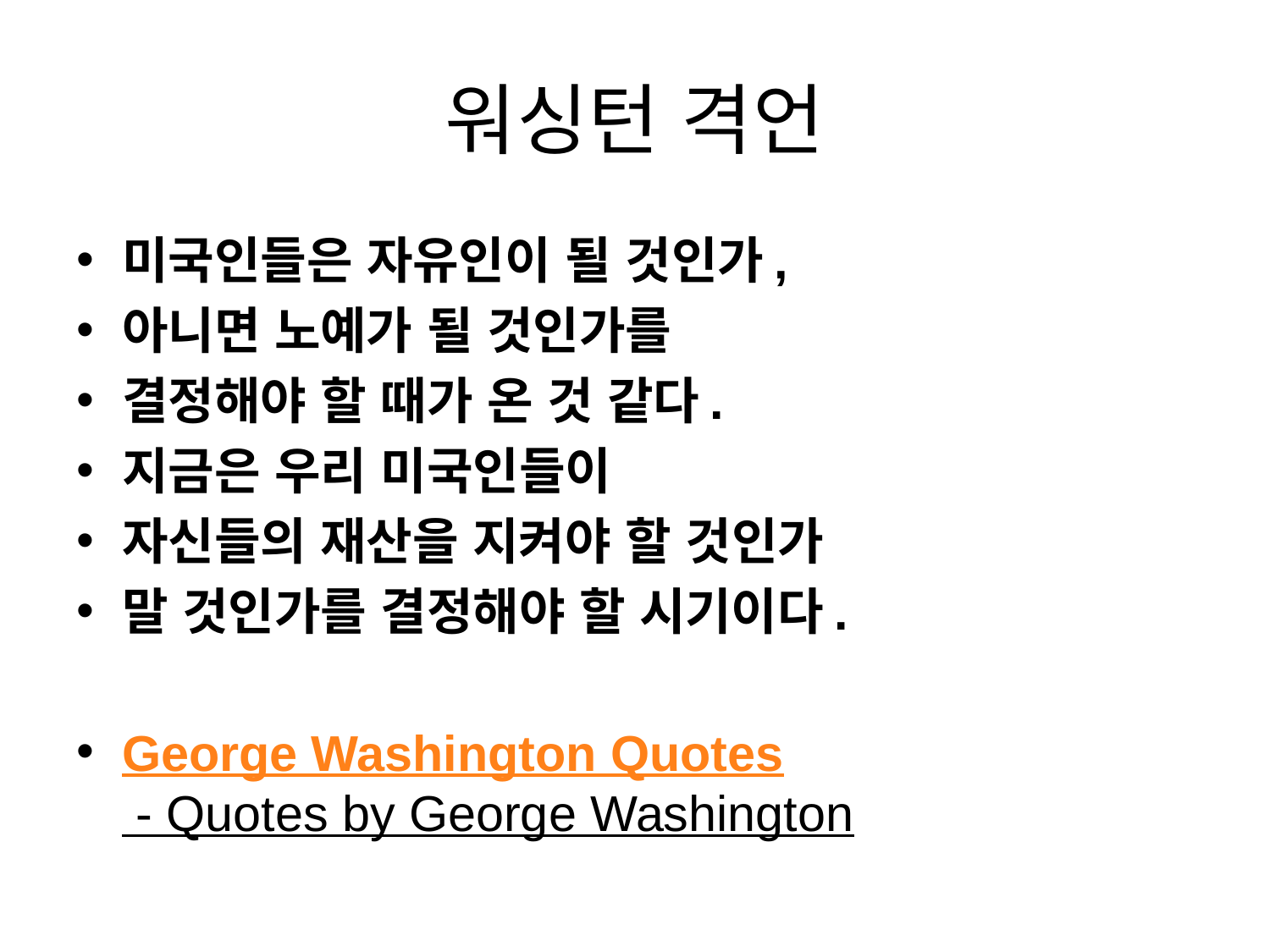

# 워싱턴 격언
미국인들은 자유인이 될 것인가,
아니면 노예가 될 것인가를
결정해야 할 때가 온 것 같다.
지금은 우리 미국인들이
자신들의 재산을 지켜야 할 것인가
말 것인가를 결정해야 할 시기이다.

George Washington Quotes - Quotes by George Washington